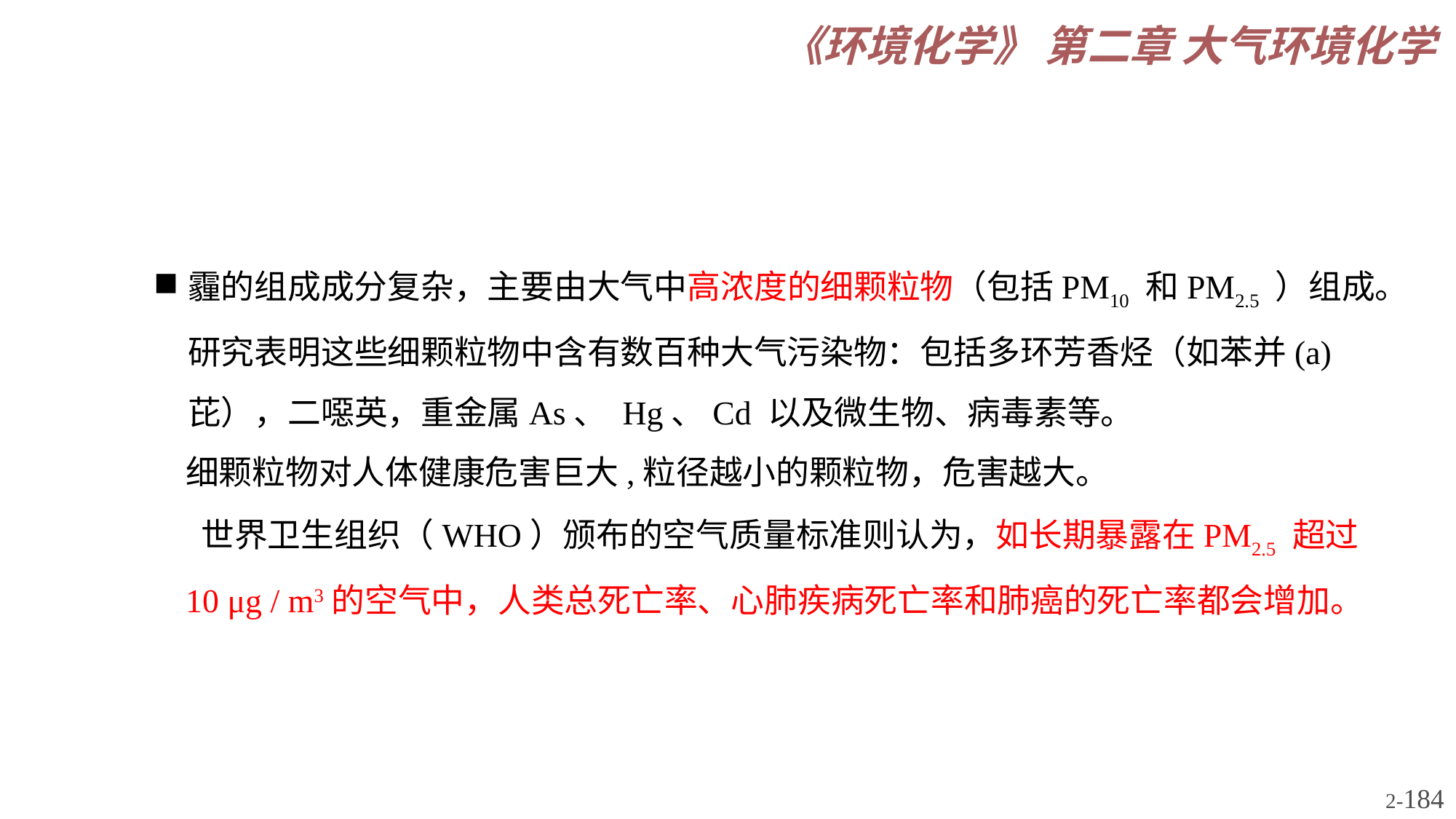

霾的组成成分复杂，主要由大气中高浓度的细颗粒物（包括PM10 和PM2.5 ）组成。研究表明这些细颗粒物中含有数百种大气污染物：包括多环芳香烃（如苯并(a)芘），二噁英，重金属As、 Hg、Cd 以及微生物、病毒素等。
细颗粒物对人体健康危害巨大,粒径越小的颗粒物，危害越大。
 世界卫生组织（WHO）颁布的空气质量标准则认为，如长期暴露在PM2.5 超过
10 μg / m3的空气中，人类总死亡率、心肺疾病死亡率和肺癌的死亡率都会增加。
2-184